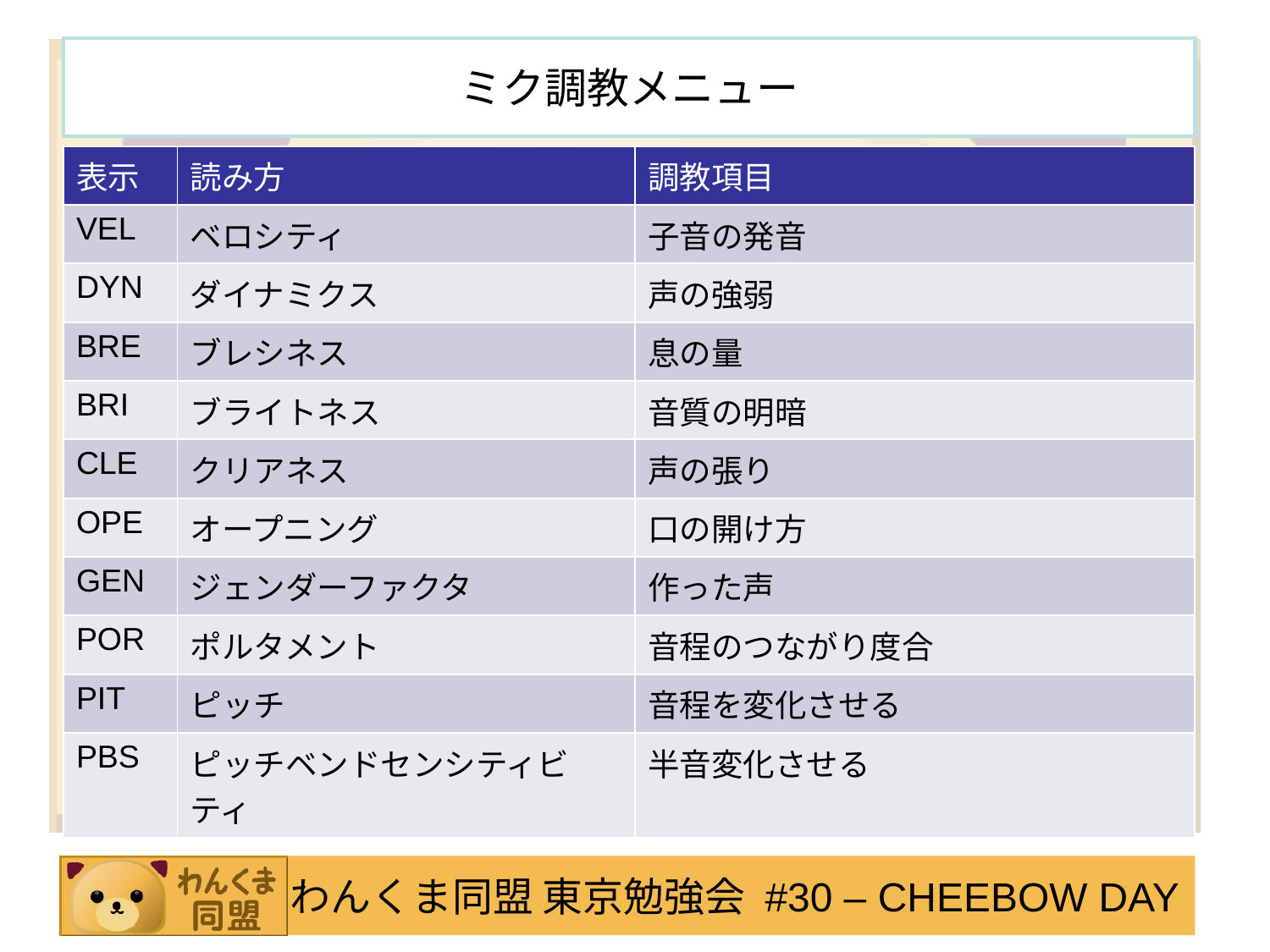

# ミク調教メニュー
| 表示 | 読み方 | 調教項目 |
| --- | --- | --- |
| VEL | ベロシティ | 子音の発音 |
| DYN | ダイナミクス | 声の強弱 |
| BRE | ブレシネス | 息の量 |
| BRI | ブライトネス | 音質の明暗 |
| CLE | クリアネス | 声の張り |
| OPE | オープニング | 口の開け方 |
| GEN | ジェンダーファクタ | 作った声 |
| POR | ポルタメント | 音程のつながり度合 |
| PIT | ピッチ | 音程を変化させる |
| PBS | ピッチベンドセンシティビティ | 半音変化させる |